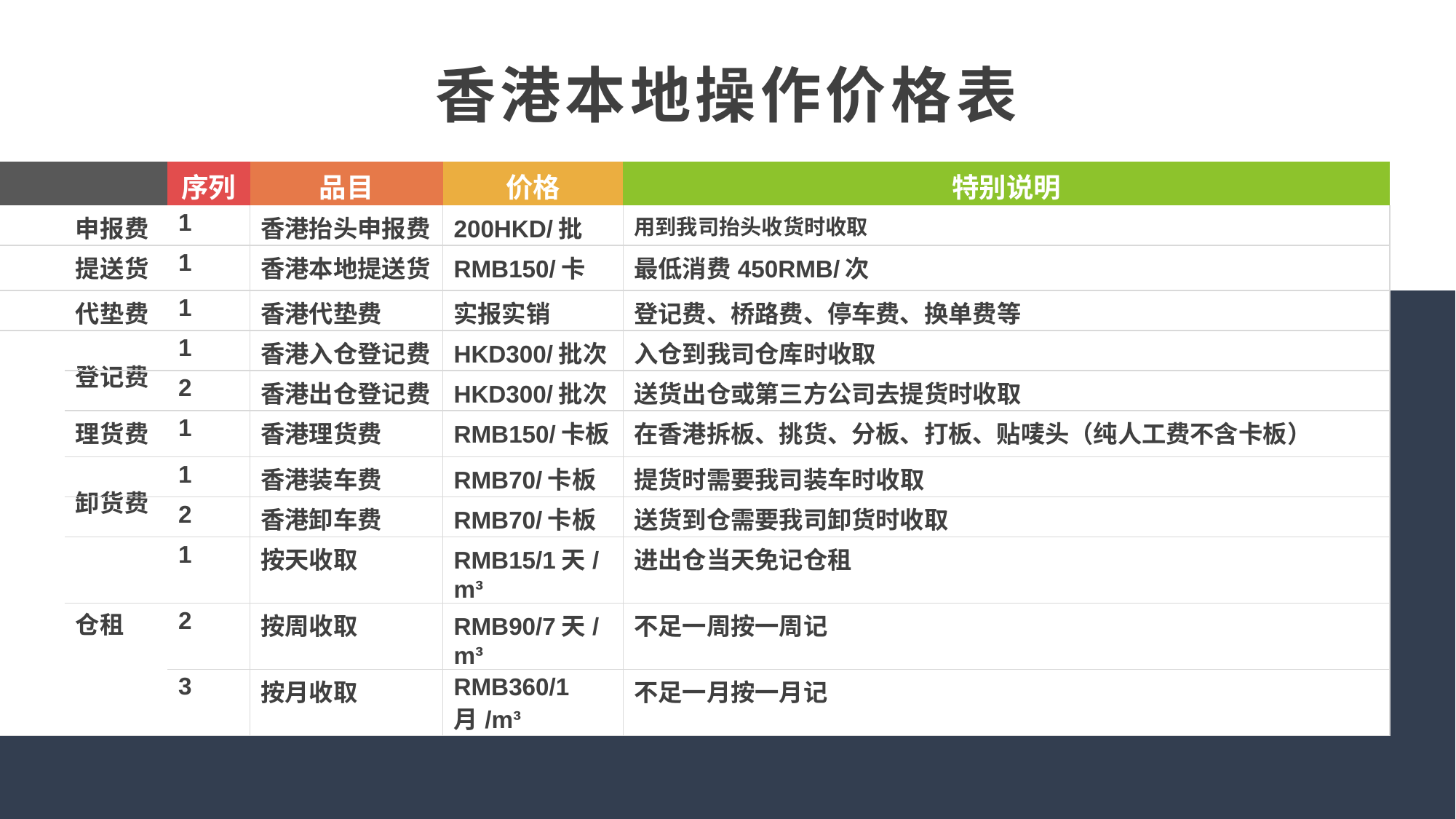

# 香港本地操作价格表
|  |  |  | 序列 | 品目 | 价格 | 特别说明 |  |
| --- | --- | --- | --- | --- | --- | --- | --- |
|  | 申报费 |  | 1 | 香港抬头申报费 | 200HKD/批 | 用到我司抬头收货时收取 |  |
|  | 提送货 |  | 1 | 香港本地提送货 | RMB150/卡 | 最低消费450RMB/次 |  |
|  | 代垫费 |  | 1 | 香港代垫费 | 实报实销 | 登记费、桥路费、停车费、换单费等 |  |
|  |  |  | 1 | 香港入仓登记费 | HKD300/批次 | 入仓到我司仓库时收取 |  |
|  | 登记费 |  | 2 | 香港出仓登记费 | HKD300/批次 | 送货出仓或第三方公司去提货时收取 |  |
|  | 理货费 |  | 1 | 香港理货费 | RMB150/卡板 | 在香港拆板、挑货、分板、打板、贴唛头（纯人工费不含卡板） |  |
|  |  |  | 1 | 香港装车费 | RMB70/卡板 | 提货时需要我司装车时收取 |  |
|  | 卸货费 |  | 2 | 香港卸车费 | RMB70/卡板 | 送货到仓需要我司卸货时收取 |  |
|  |  |  | 1 | 按天收取 | RMB15/1天/m³ | 进出仓当天免记仓租 |  |
|  | 仓租 |  | 2 | 按周收取 | RMB90/7天/m³ | 不足一周按一周记 |  |
|  |  |  | 3 | 按月收取 | RMB360/1月/m³ | 不足一月按一月记 |  |
|  |  |  |  |  |  |  |  |
|  |  |  |  |  |  |  |  |
|  |  |  |  |  |  |  |  |